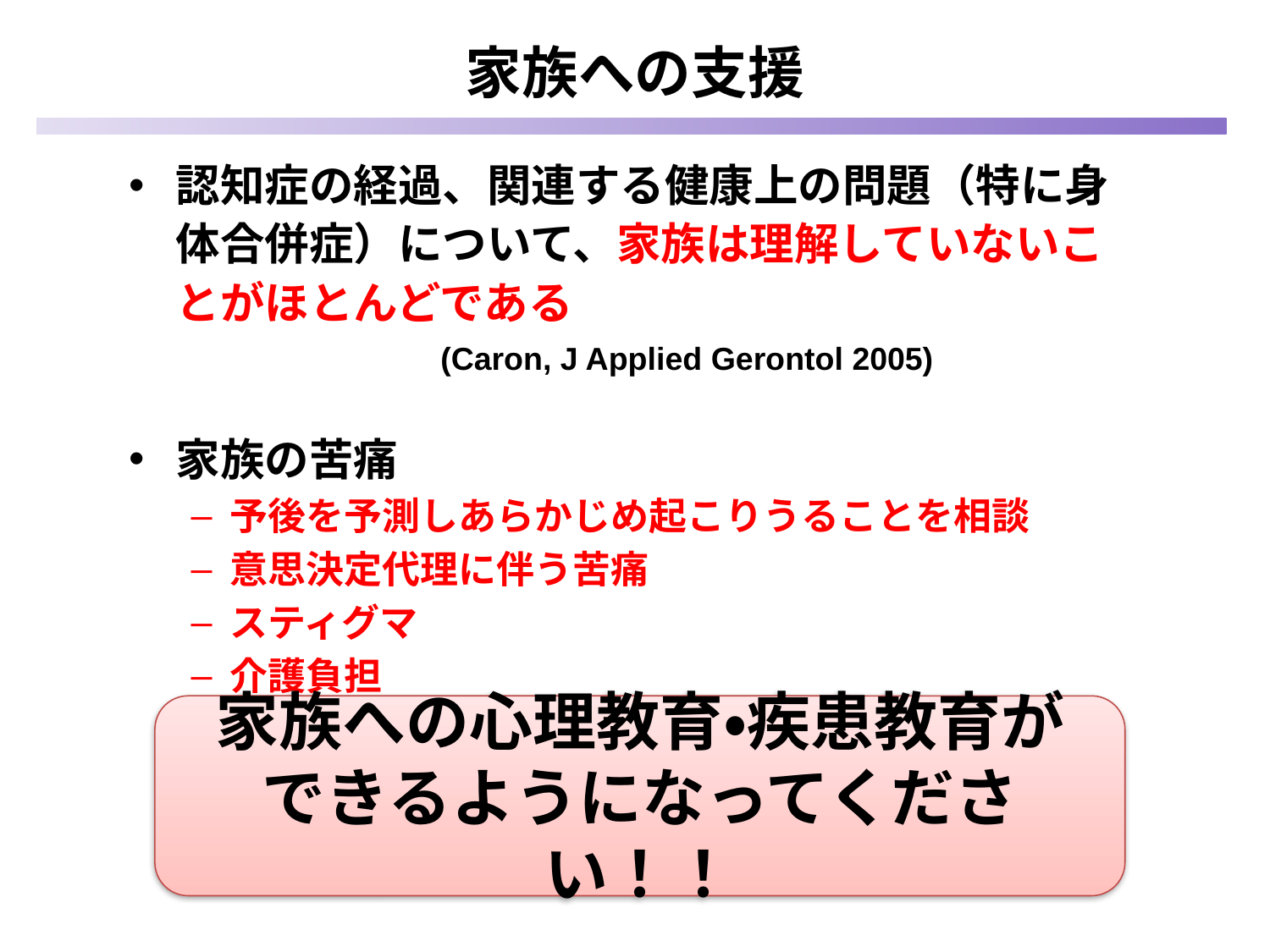

家族への支援

認知症の経過、関連する健康上の問題（特に身体合併症）について、家族は理解していないことがほとんどである
	                    (Caron, J Applied Gerontol 2005)

家族の苦痛
予後を予測しあらかじめ起こりうることを相談
意思決定代理に伴う苦痛
スティグマ
介護負担
家族への心理教育・疾患教育が
できるようになってください！！